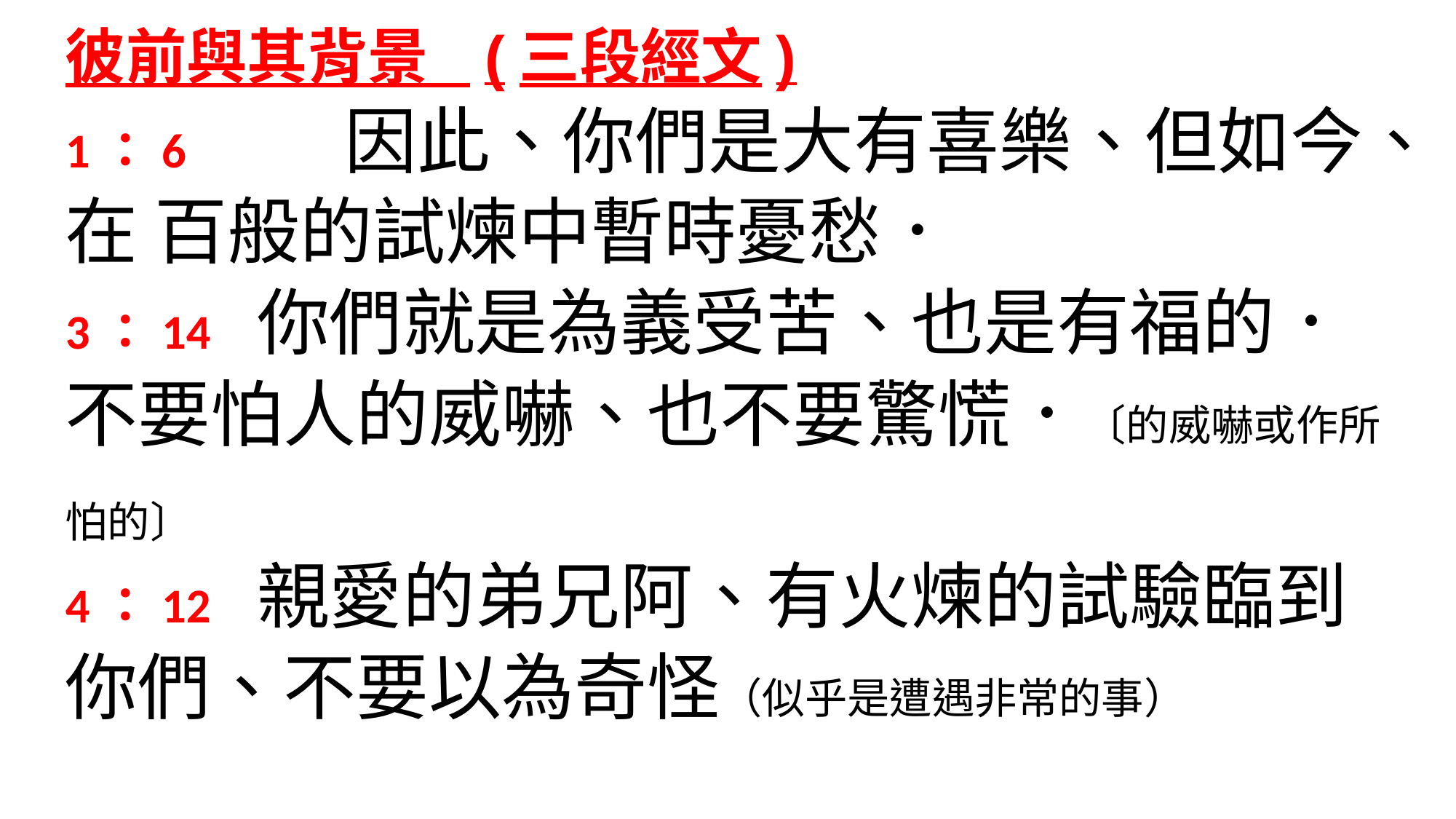

彼前與其背景   (三段經文)
1：6	   因此、你們是大有喜樂、但如今、在 百般的試煉中暫時憂愁．
3：14  你們就是為義受苦、也是有福的．不要怕人的威嚇、也不要驚慌．〔的威嚇或作所怕的〕
4：12  親愛的弟兄阿、有火煉的試驗臨到你們、不要以為奇怪（似乎是遭遇非常的事）